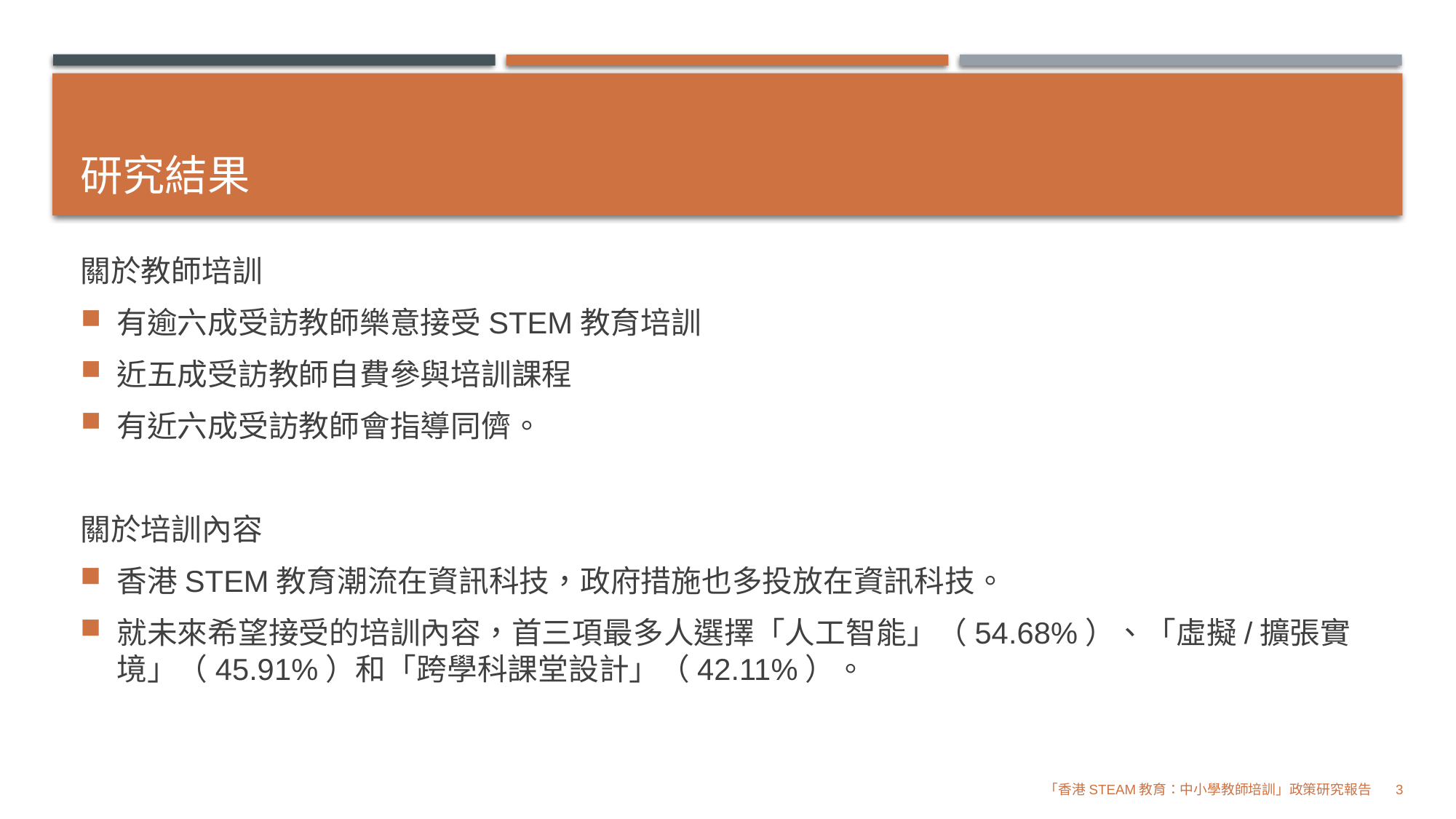

# 研究結果
關於教師培訓
有逾六成受訪教師樂意接受STEM教育培訓
近五成受訪教師自費參與培訓課程
有近六成受訪教師會指導同儕。

關於培訓內容
香港STEM教育潮流在資訊科技，政府措施也多投放在資訊科技。
就未來希望接受的培訓內容，首三項最多人選擇「人工智能」（54.68%）、「虛擬/擴張實境」（45.91%）和「跨學科課堂設計」（42.11%）。

3
「香港STEAM教育：中小學教師培訓」政策研究報告